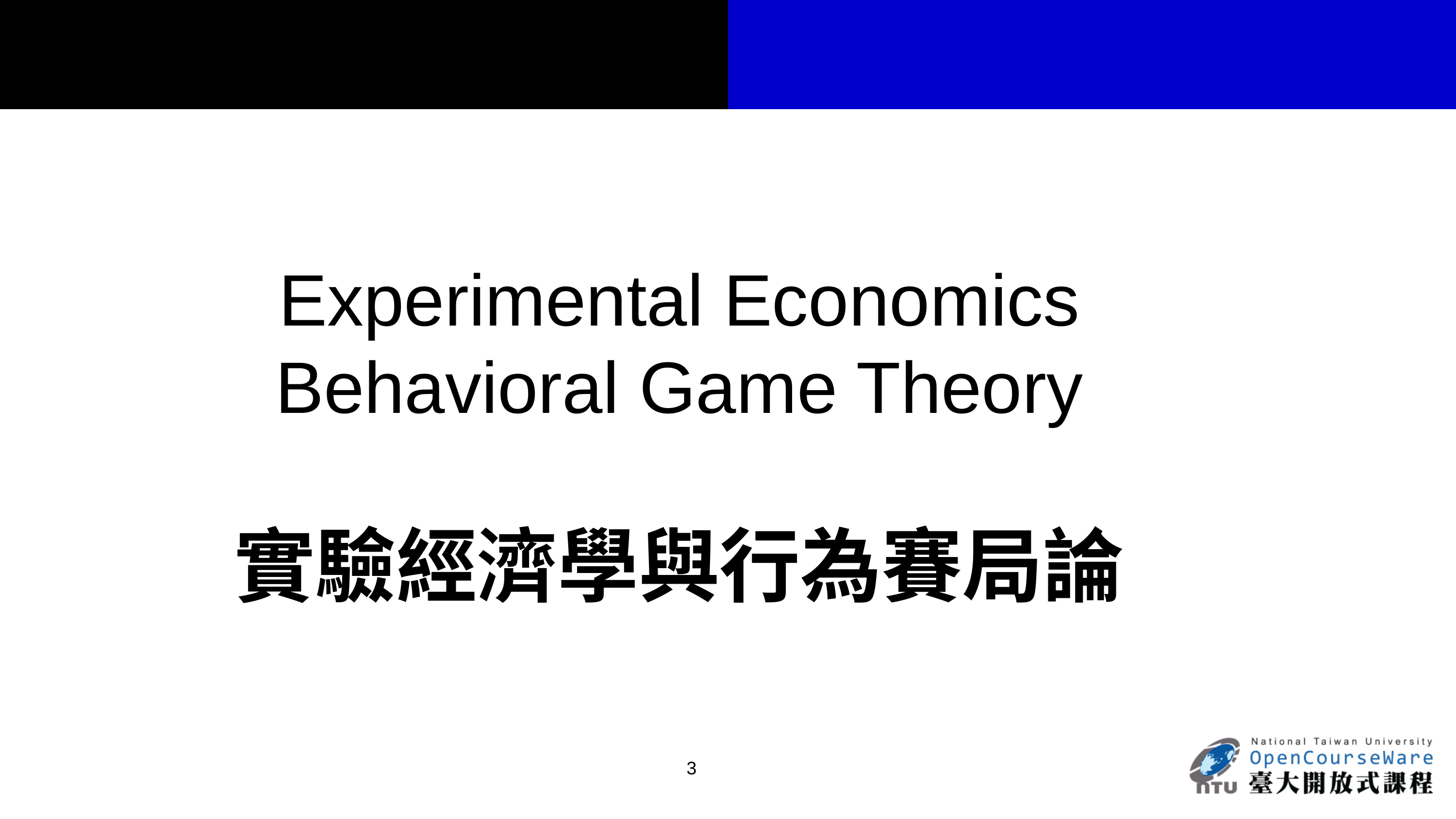

# Experimental Economics Behavioral Game Theory 實驗經濟學與行為賽局論